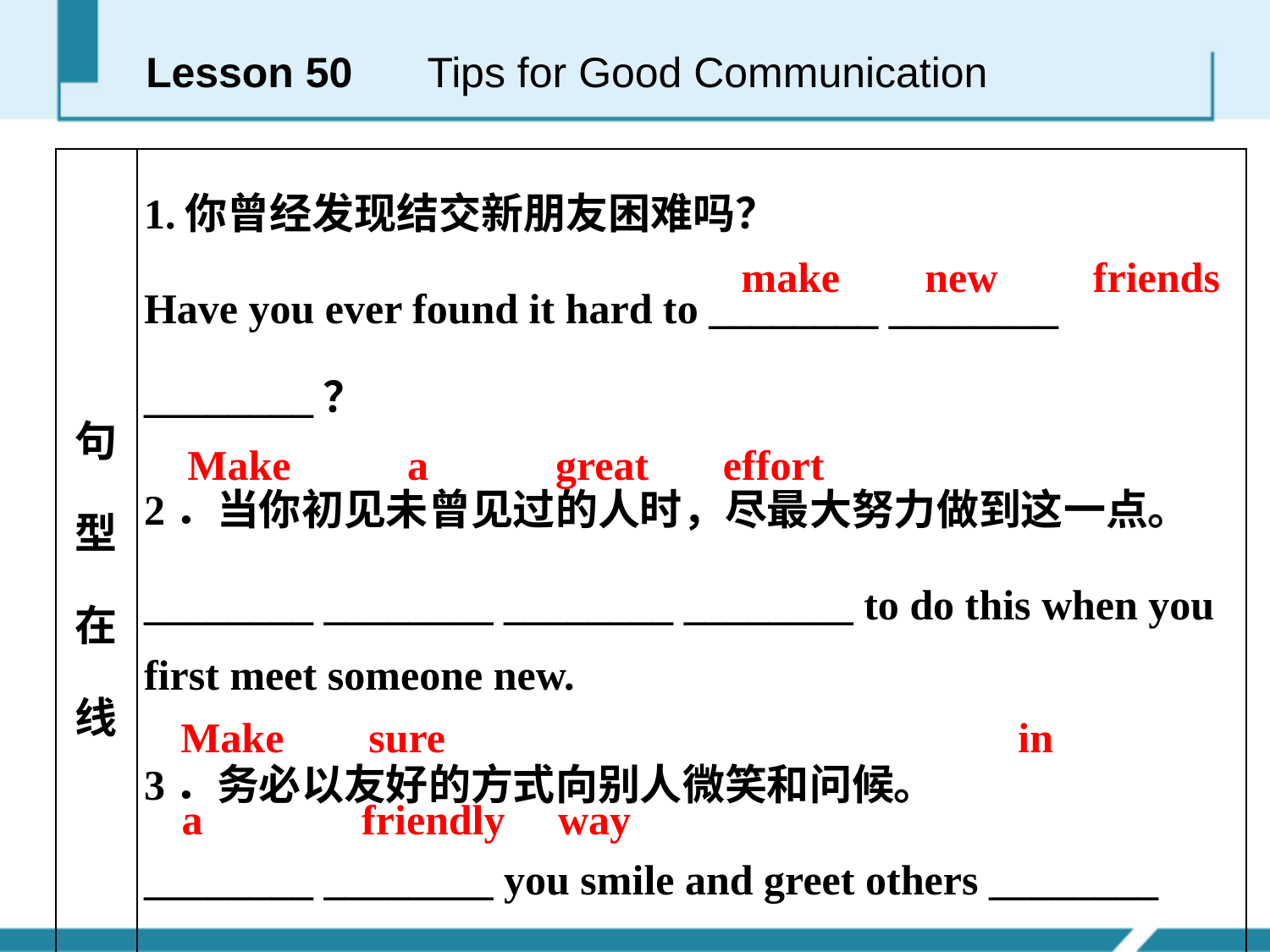

Lesson 50 　Tips for Good Communication
| 句型在线 | 1.你曾经发现结交新朋友困难吗？ Have you ever found it hard to \_\_\_\_\_\_\_\_ \_\_\_\_\_\_\_\_ \_\_\_\_\_\_\_\_？ 2．当你初见未曾见过的人时，尽最大努力做到这一点。 \_\_\_\_\_\_\_\_ \_\_\_\_\_\_\_\_ \_\_\_\_\_\_\_\_ \_\_\_\_\_\_\_\_ to do this when you first meet someone new. 3．务必以友好的方式向别人微笑和问候。 \_\_\_\_\_\_\_\_ \_\_\_\_\_\_\_\_ you smile and greet others \_\_\_\_\_\_\_\_ \_\_\_\_\_\_\_\_ \_\_\_\_\_\_\_\_ \_\_\_\_\_\_\_\_. |
| --- | --- |
make        new         friends
Make           a            great       effort
Make        sure
in
a               friendly     way